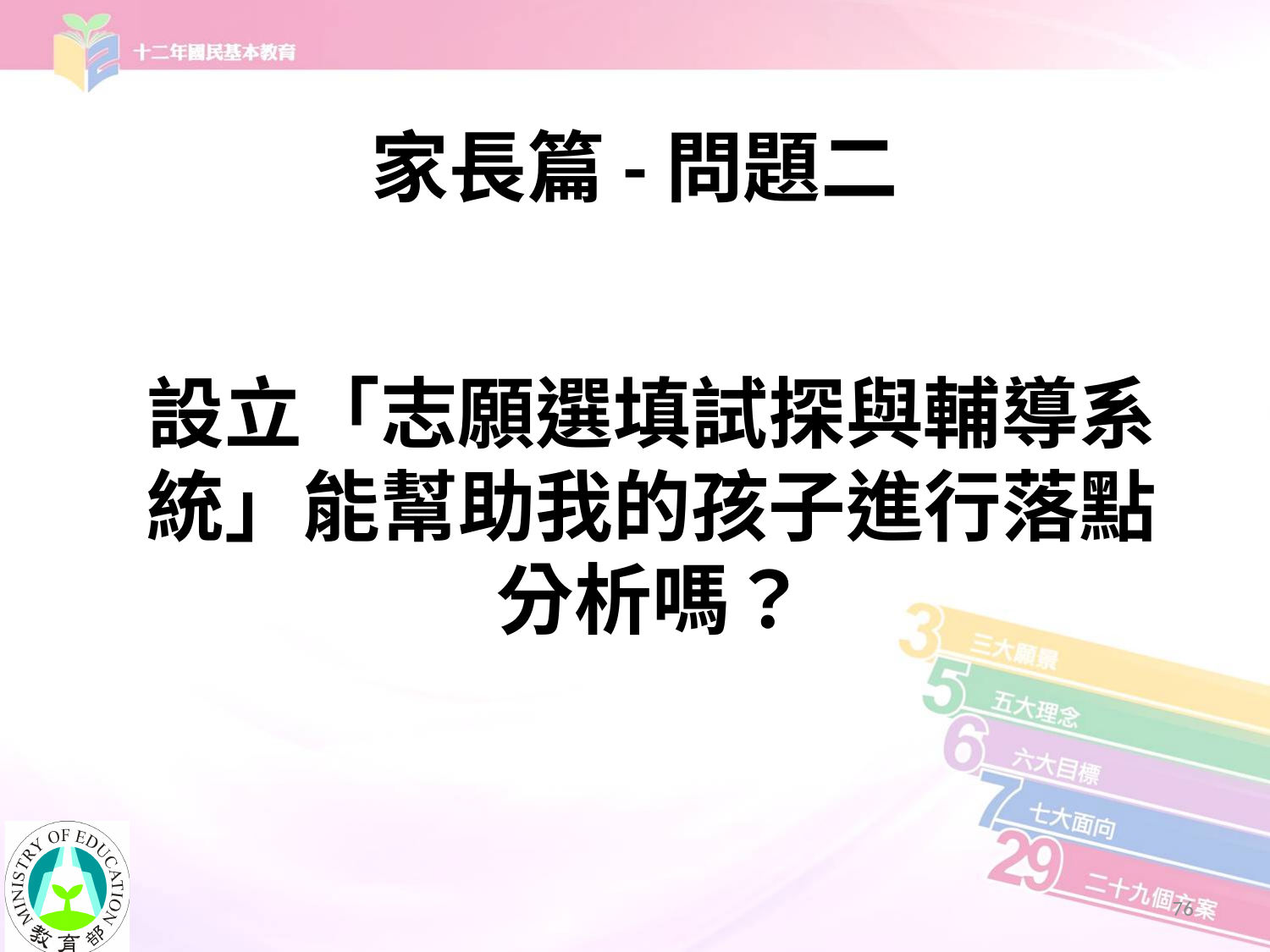

# 家長篇-問題二
	設立「志願選填試探與輔導系統」能幫助我的孩子進行落點分析嗎？
76